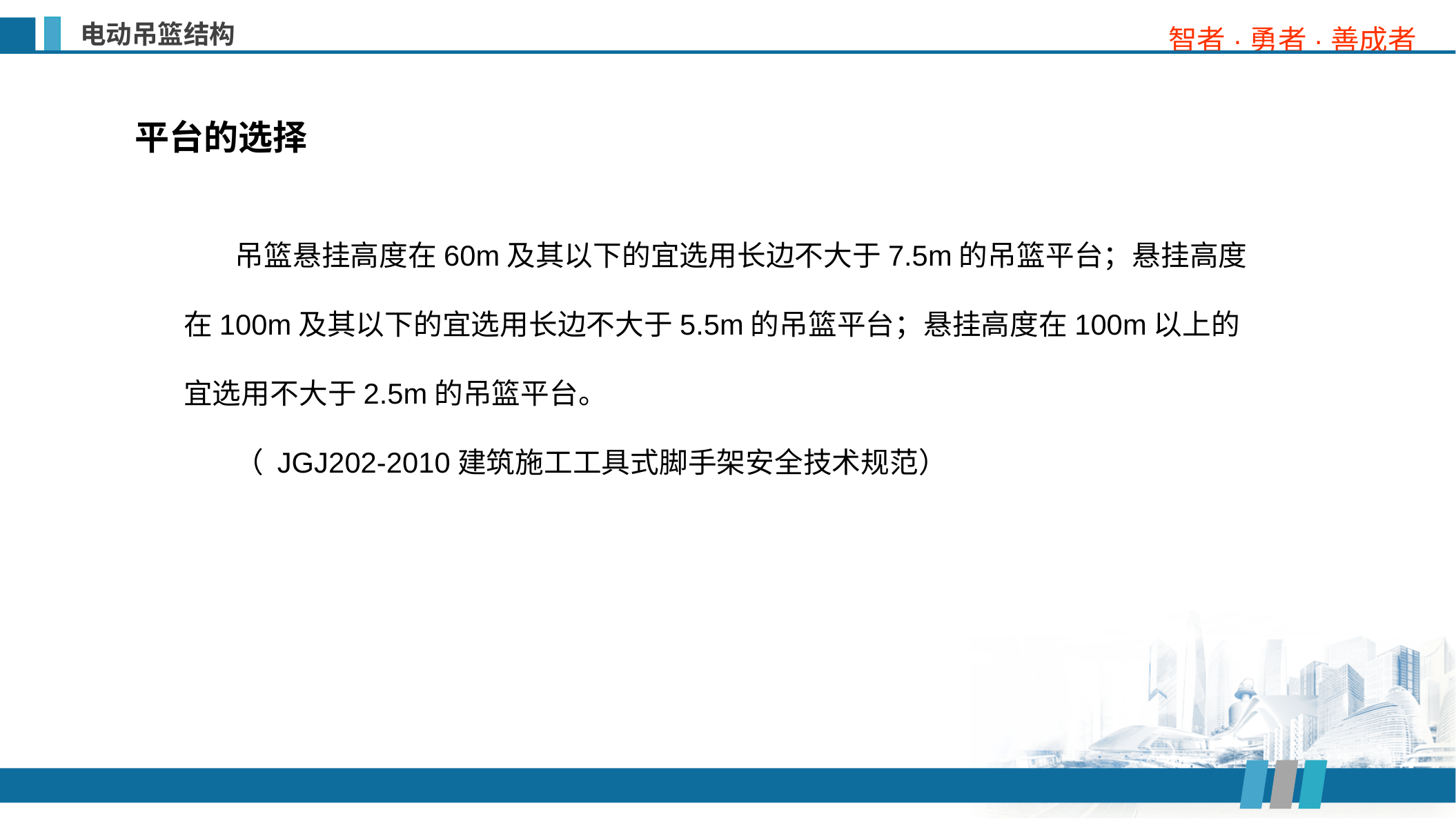

电动吊篮结构

平台的选择
       吊篮悬挂高度在60m及其以下的宜选用长边不大于7.5m的吊篮平台；悬挂高度在100m及其以下的宜选用长边不大于5.5m的吊篮平台；悬挂高度在100m以上的宜选用不大于2.5m的吊篮平台。
       （ JGJ202-2010建筑施工工具式脚手架安全技术规范）